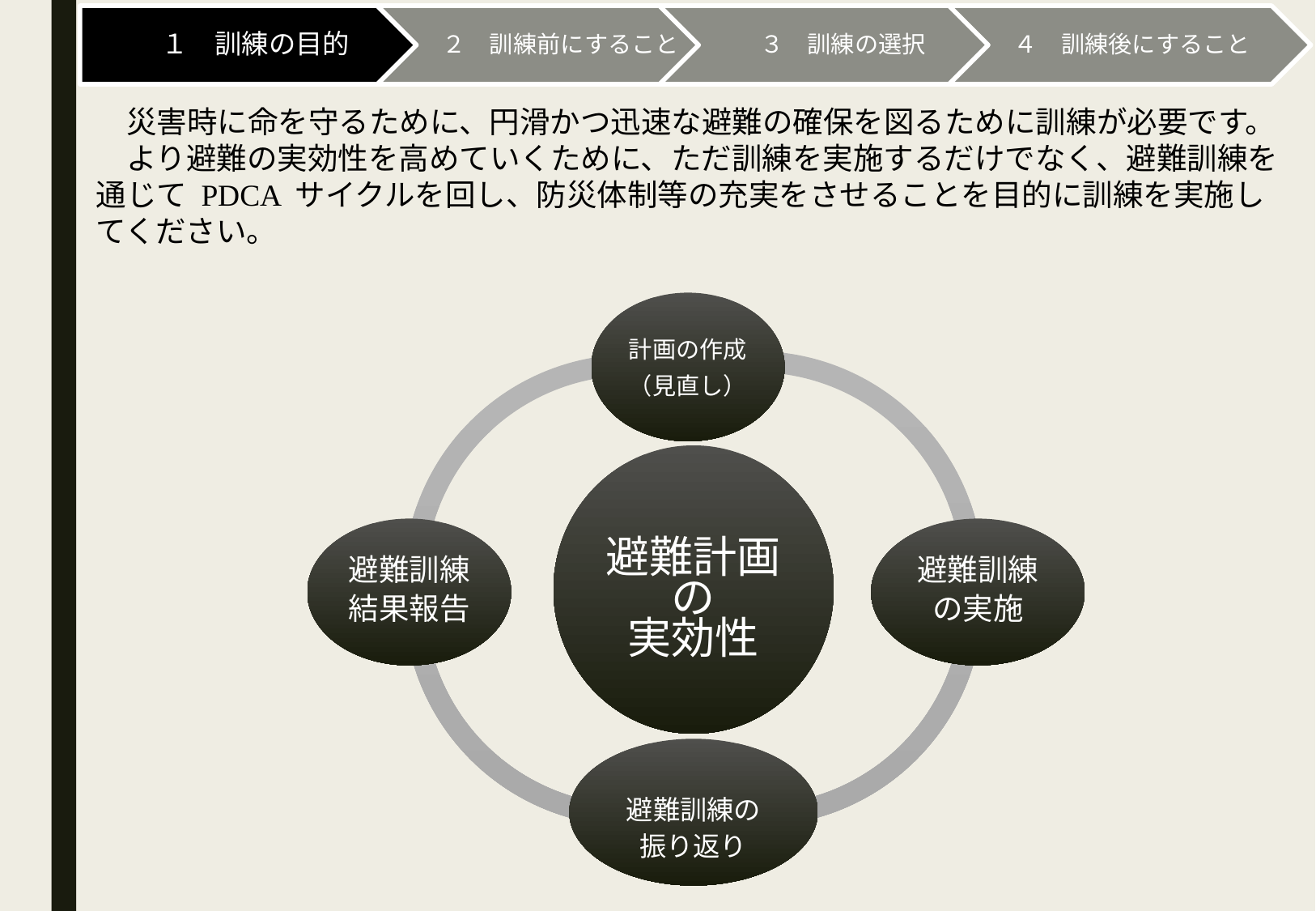

１　訓練の目的
２　訓練前にすること
３　訓練の選択
４　訓練後にすること
　災害時に命を守るために、円滑かつ迅速な避難の確保を図るために訓練が必要です。
　より避難の実効性を高めていくために、ただ訓練を実施するだけでなく、避難訓練を通じて PDCA サイクルを回し、防災体制等の充実をさせることを目的に訓練を実施してください。

避難計画
の
実効性
計画の作成
（見直し）
避難訓練
の実施

避難訓練の
振り返り
避難訓練
結果報告